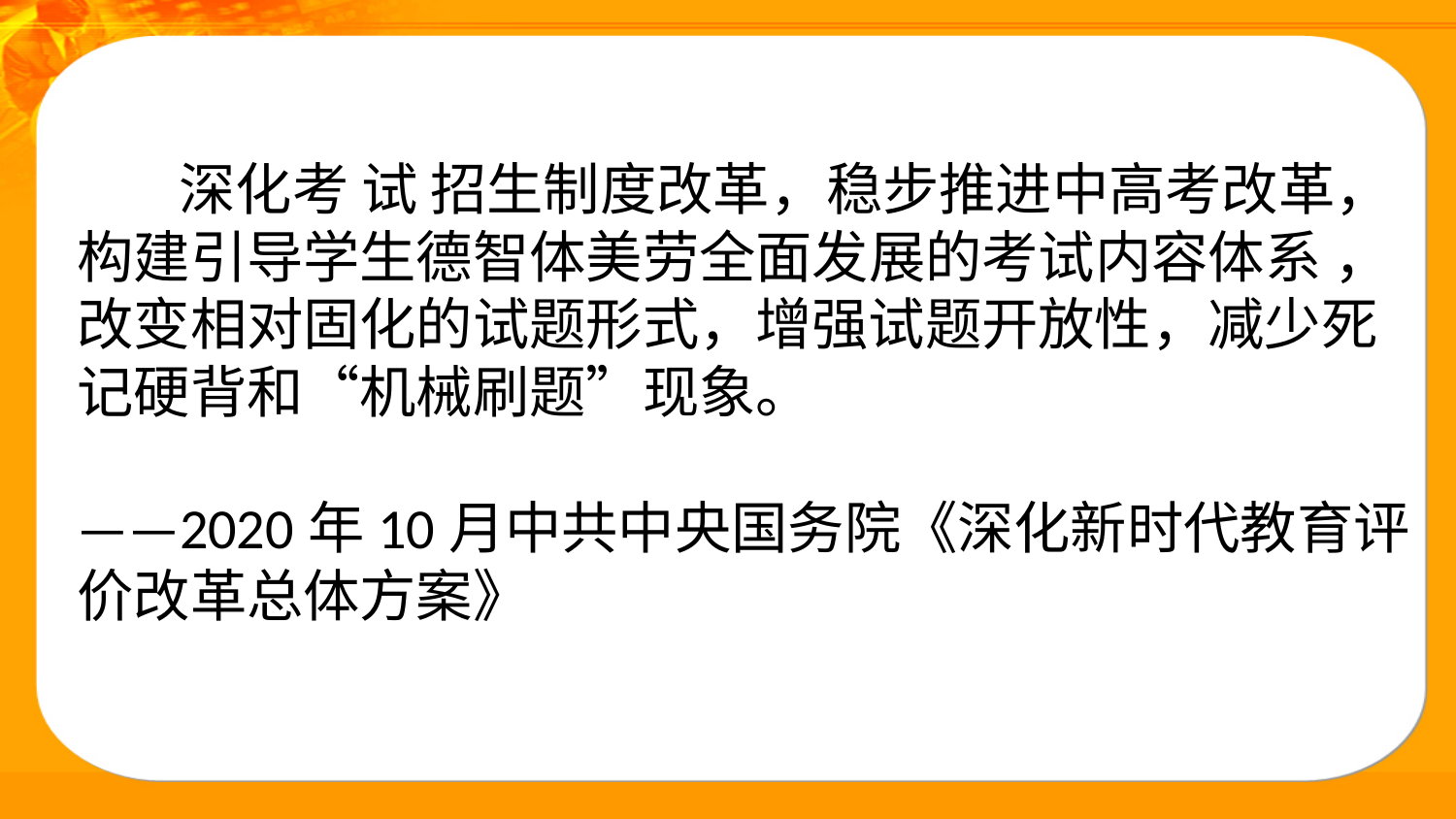

深化考 试 招生制度改革，稳步推进中高考改革，构建引导学生德智体美劳全面发展的考试内容体系 ， 改变相对固化的试题形式，增强试题开放性，减少死记硬背和“机械刷题”现象。
——2020年10月中共中央国务院《深化新时代教育评价改革总体方案》